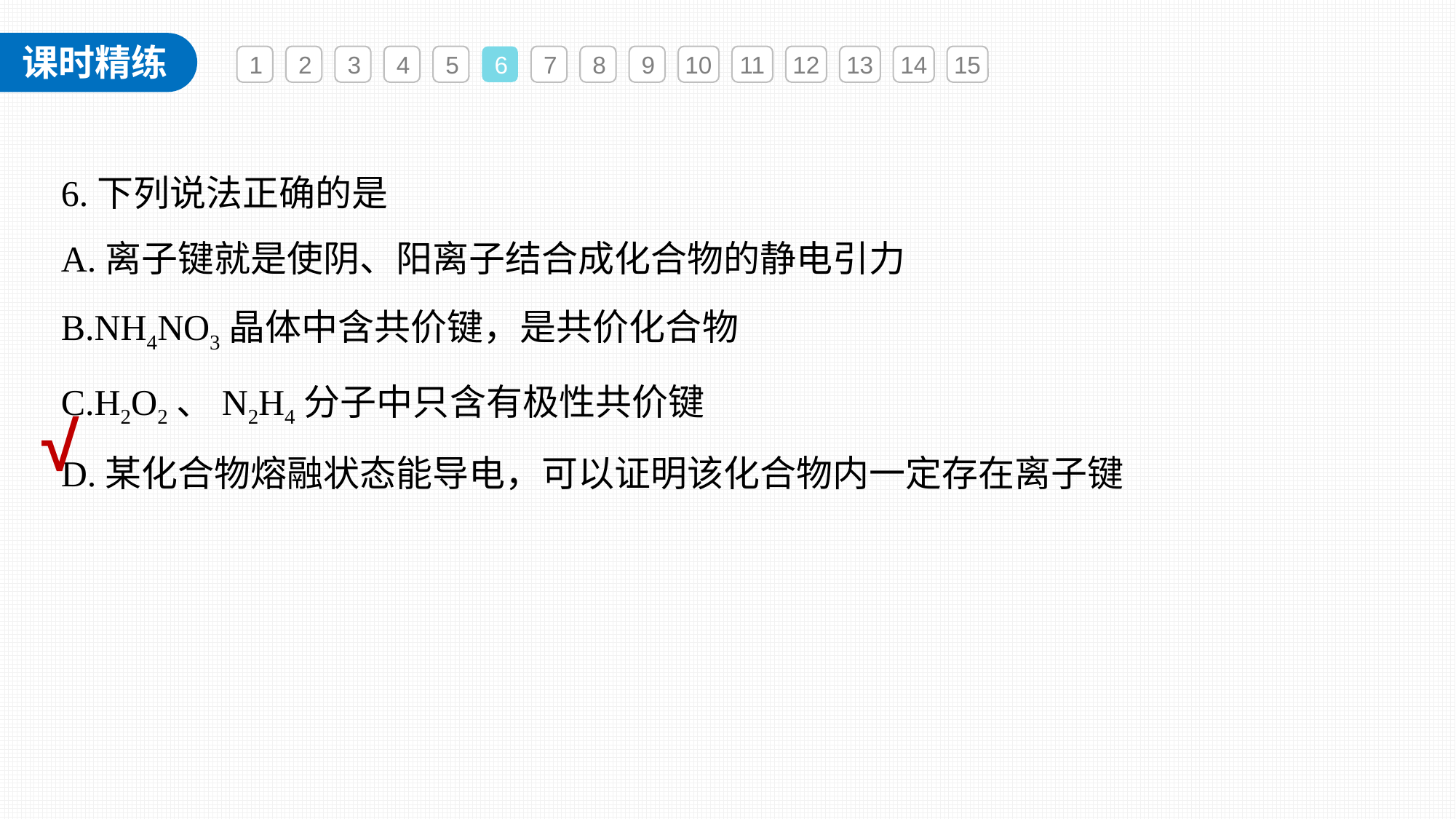

1
2
3
4
5
6
7
8
9
10
11
12
13
14
15
6.下列说法正确的是
A.离子键就是使阴、阳离子结合成化合物的静电引力
B.NH4NO3晶体中含共价键，是共价化合物
C.H2O2、N2H4分子中只含有极性共价键
D.某化合物熔融状态能导电，可以证明该化合物内一定存在离子键
√